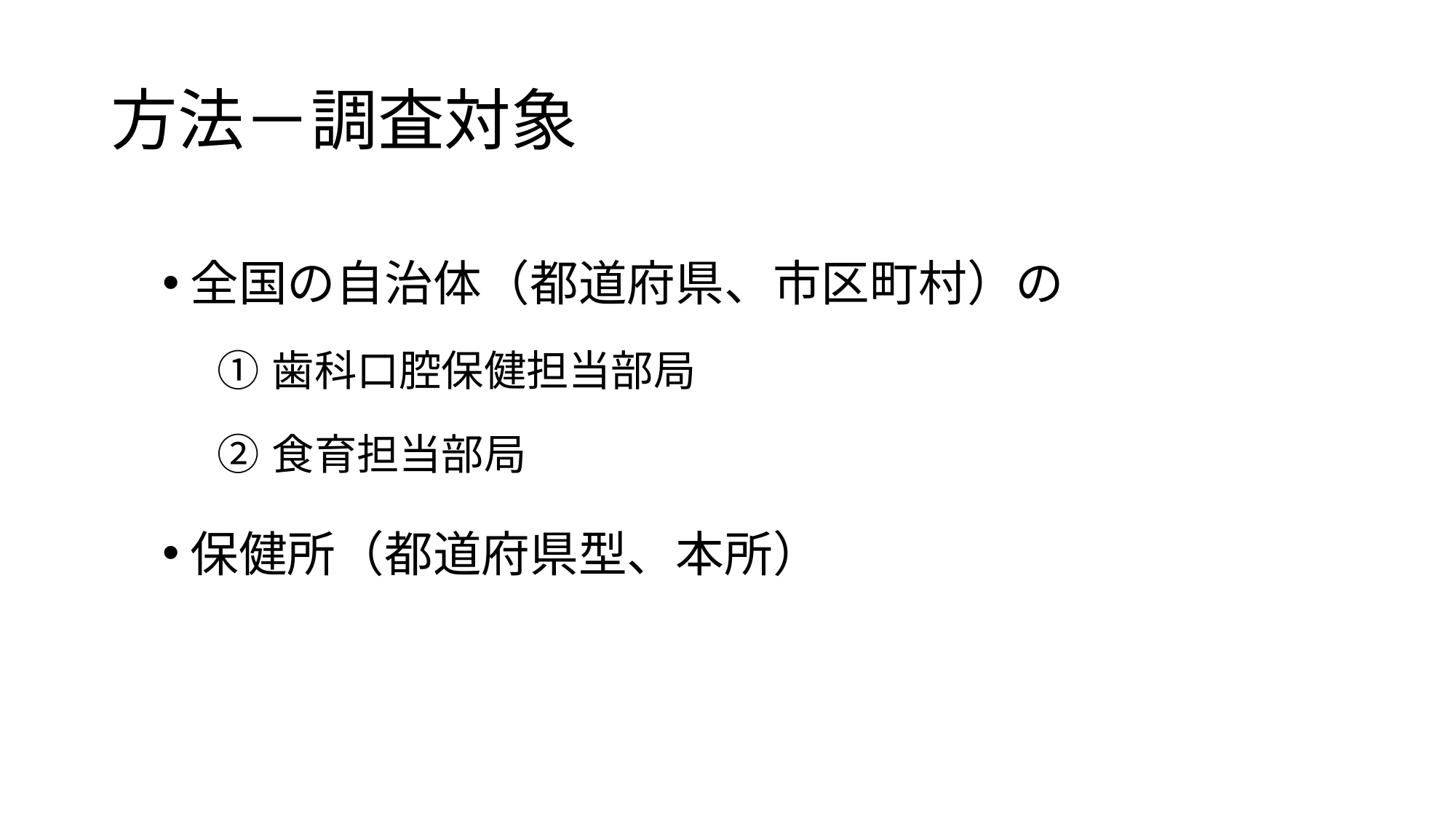

# 方法－調査対象
全国の自治体（都道府県、市区町村）の
歯科口腔保健担当部局
食育担当部局
保健所（都道府県型、本所）